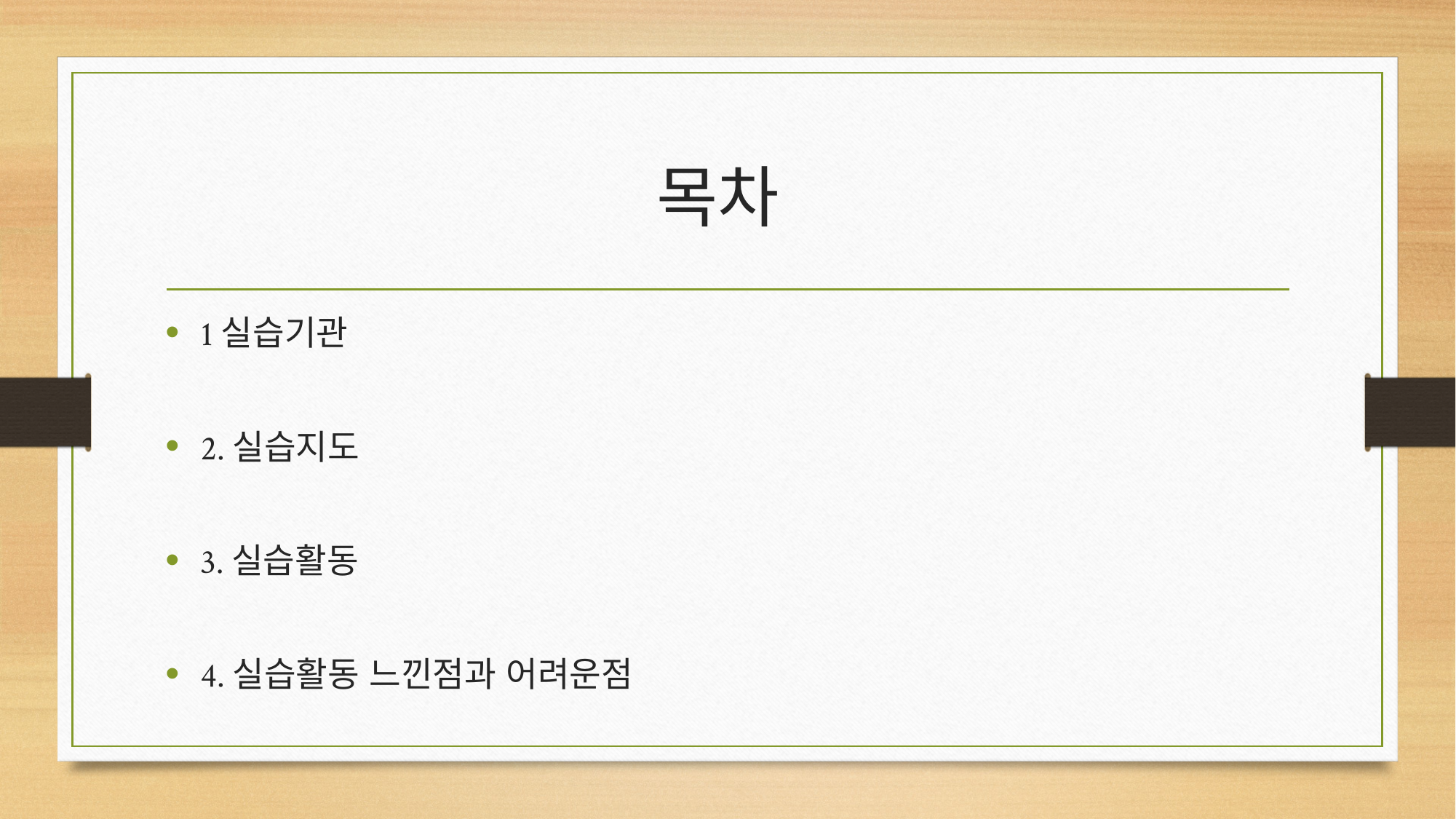

# 목차
1실습기관

2.실습지도

3.실습활동

4.실습활동 느낀점과 어려운점